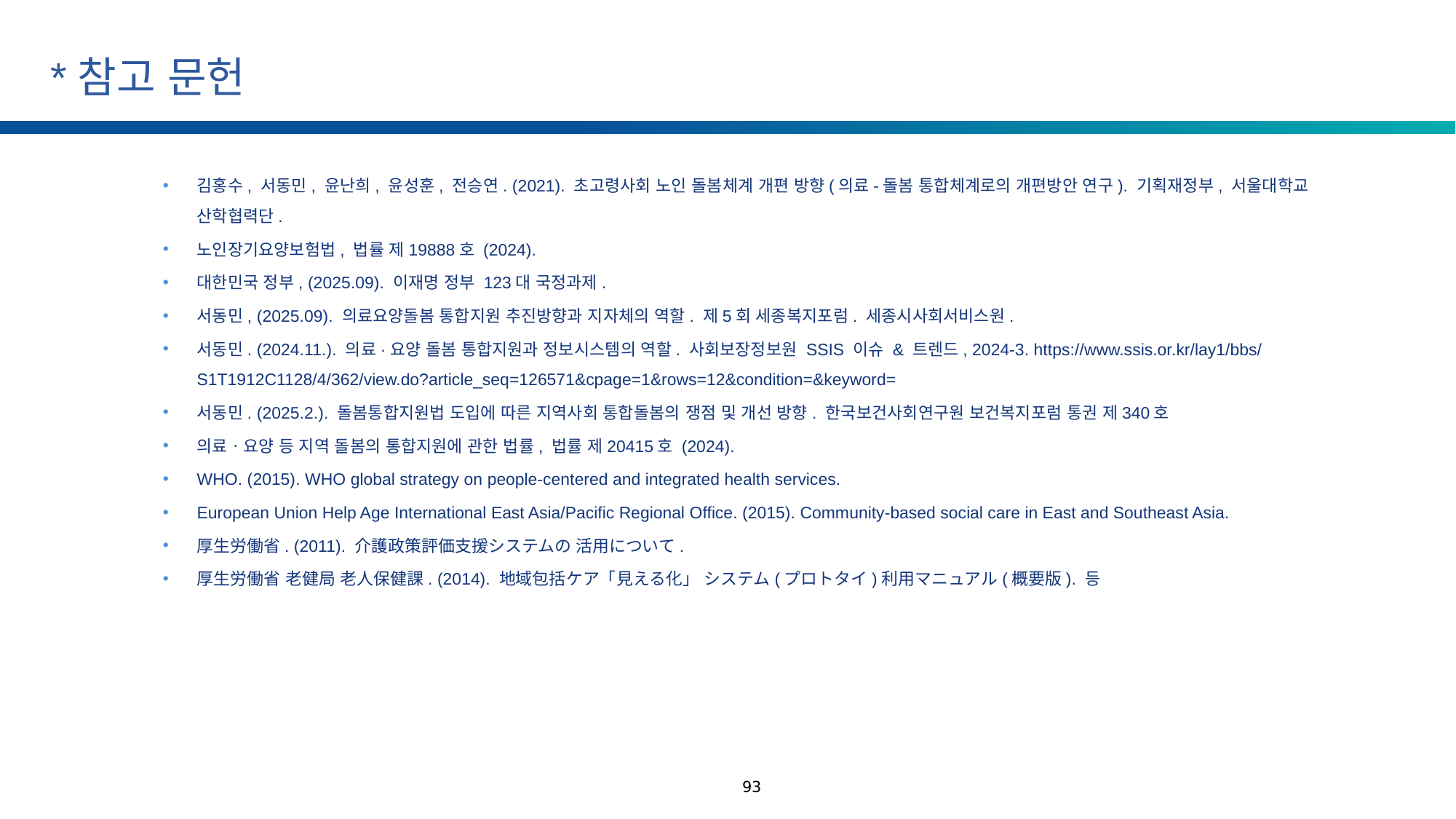

# *참고 문헌
김홍수, 서동민, 윤난희, 윤성훈, 전승연. (2021). 초고령사회 노인 돌봄체계 개편 방향(의료-돌봄 통합체계로의 개편방안 연구). 기획재정부, 서울대학교 산학협력단.
노인장기요양보험법, 법률 제19888호 (2024).
대한민국 정부, (2025.09). 이재명 정부 123대 국정과제.
서동민, (2025.09). 의료요양돌봄 통합지원 추진방향과 지자체의 역할. 제5회 세종복지포럼. 세종시사회서비스원.
서동민. (2024.11.). 의료·요양 돌봄 통합지원과 정보시스템의 역할. 사회보장정보원 SSIS 이슈 & 트렌드, 2024-3. https://www.ssis.or.kr/lay1/bbs/S1T1912C1128/4/362/view.do?article_seq=126571&cpage=1&rows=12&condition=&keyword=
서동민. (2025.2.). 돌봄통합지원법 도입에 따른 지역사회 통합돌봄의 쟁점 및 개선 방향. 한국보건사회연구원 보건복지포럼 통권 제340호
의료ㆍ요양 등 지역 돌봄의 통합지원에 관한 법률, 법률 제20415호 (2024).
WHO. (2015). WHO global strategy on people-centered and integrated health services.
European Union Help Age International East Asia/Pacific Regional Office. (2015). Community-based social care in East and Southeast Asia.
厚生労働省. (2011). 介護政策評価支援システムの 活用について.
厚生労働省 老健局 老人保健課. (2014). 地域包括ケア「見える化」 システム(プロトタイ)利用マニュアル(概要版). 등

93